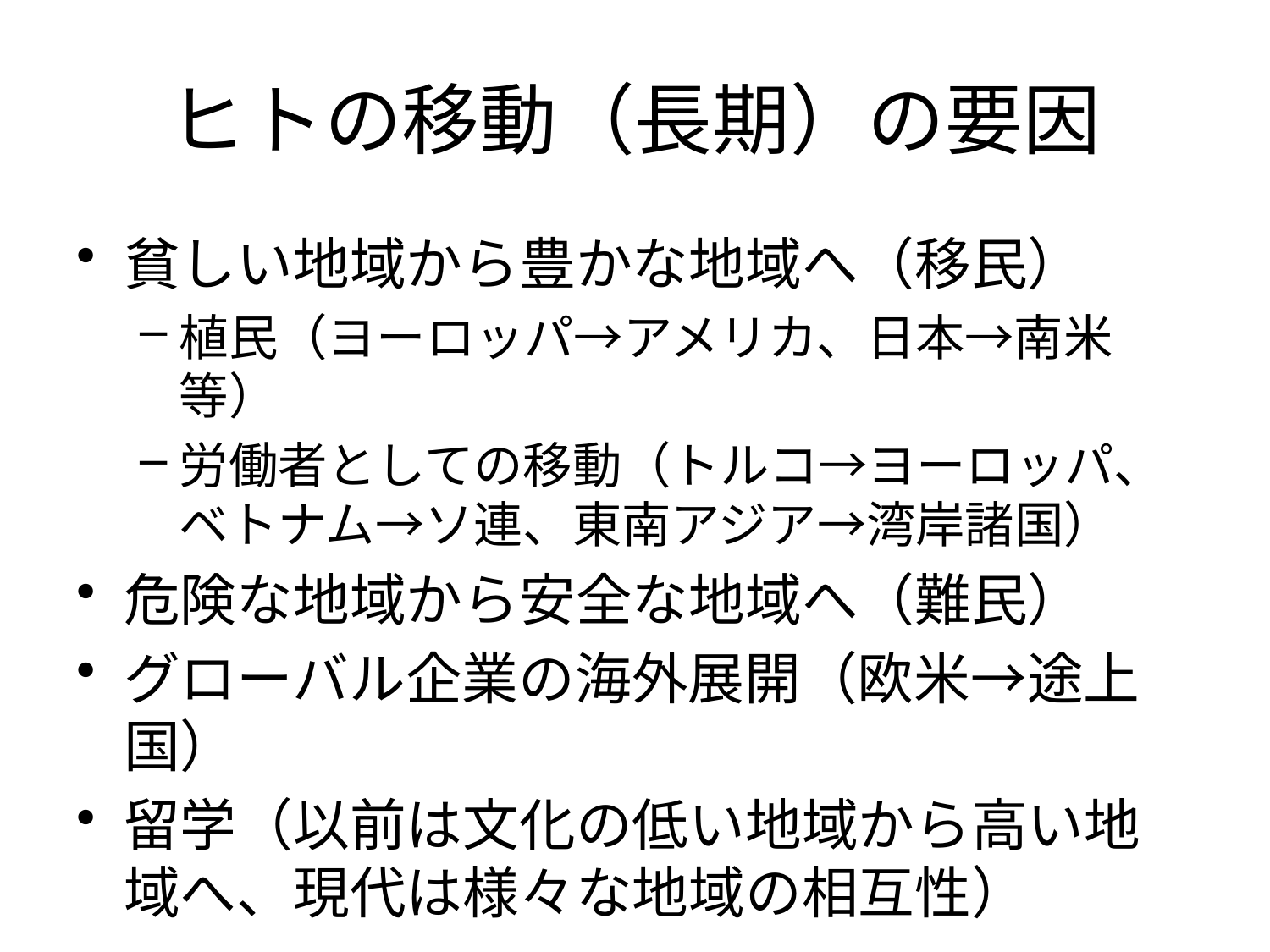

# ヒトの移動（長期）の要因
貧しい地域から豊かな地域へ（移民）
植民（ヨーロッパ→アメリカ、日本→南米等）
労働者としての移動（トルコ→ヨーロッパ、ベトナム→ソ連、東南アジア→湾岸諸国）
危険な地域から安全な地域へ（難民）
グローバル企業の海外展開（欧米→途上国）
留学（以前は文化の低い地域から高い地域へ、現代は様々な地域の相互性）